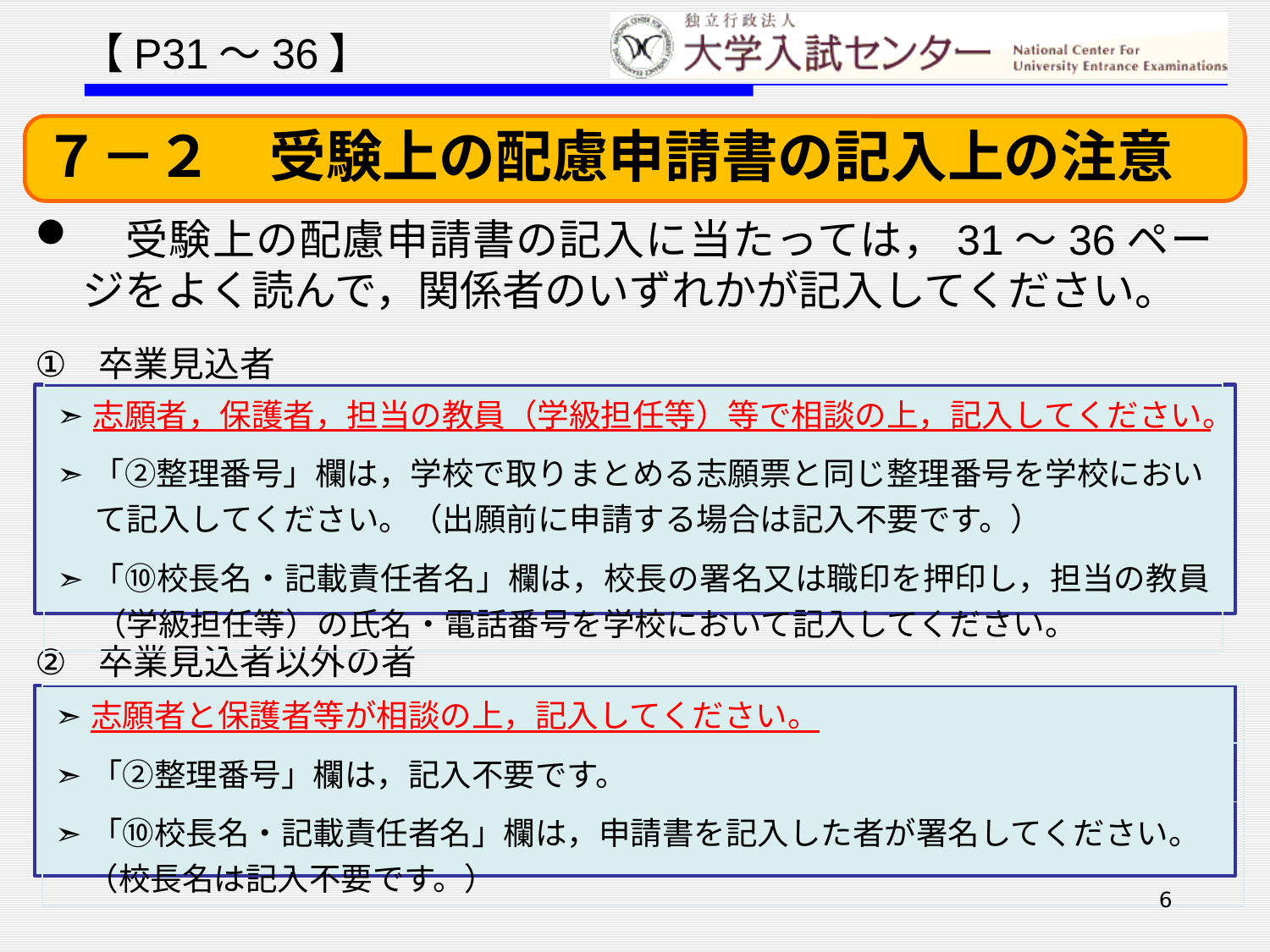

【P31～36】
７－２　受験上の配慮申請書の記入上の注意
　受験上の配慮申請書の記入に当たっては，31～36ページをよく読んで，関係者のいずれかが記入してください。

卒業見込者

卒業見込者以外の者

| ➣志願者，保護者，担当の教員（学級担任等）等で相談の上，記入してください。 |
| --- |
| ➣「②整理番号」欄は，学校で取りまとめる志願票と同じ整理番号を学校において記入してください。（出願前に申請する場合は記入不要です。） |
| ➣「⑩校長名・記載責任者名」欄は，校長の署名又は職印を押印し，担当の教員（学級担任等）の氏名・電話番号を学校において記入してください。 |

| ➣志願者と保護者等が相談の上，記入してください。 |
| --- |
| ➣「②整理番号」欄は，記入不要です。 |
| ➣「⑩校長名・記載責任者名」欄は，申請書を記入した者が署名してください。 　（校長名は記入不要です。） |

6